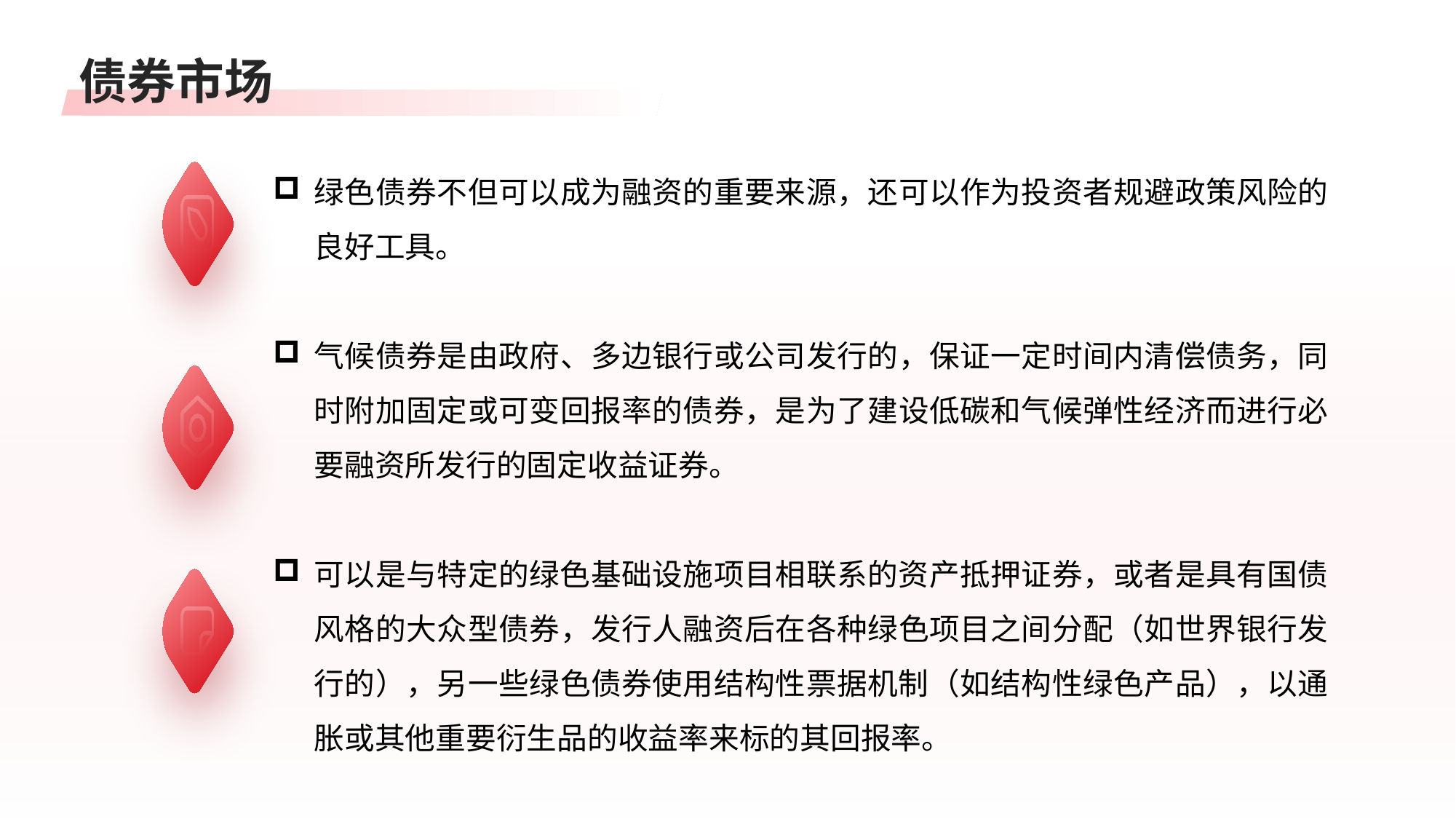

债券市场

绿色债券不但可以成为融资的重要来源，还可以作为投资者规避政策风险的良好工具。

气候债券是由政府、多边银行或公司发行的，保证一定时间内清偿债务，同时附加固定或可变回报率的债券，是为了建设低碳和气候弹性经济而进行必要融资所发行的固定收益证券。

可以是与特定的绿色基础设施项目相联系的资产抵押证券，或者是具有国债风格的大众型债券，发行人融资后在各种绿色项目之间分配（如世界银行发行的），另一些绿色债券使用结构性票据机制（如结构性绿色产品），以通胀或其他重要衍生品的收益率来标的其回报率。